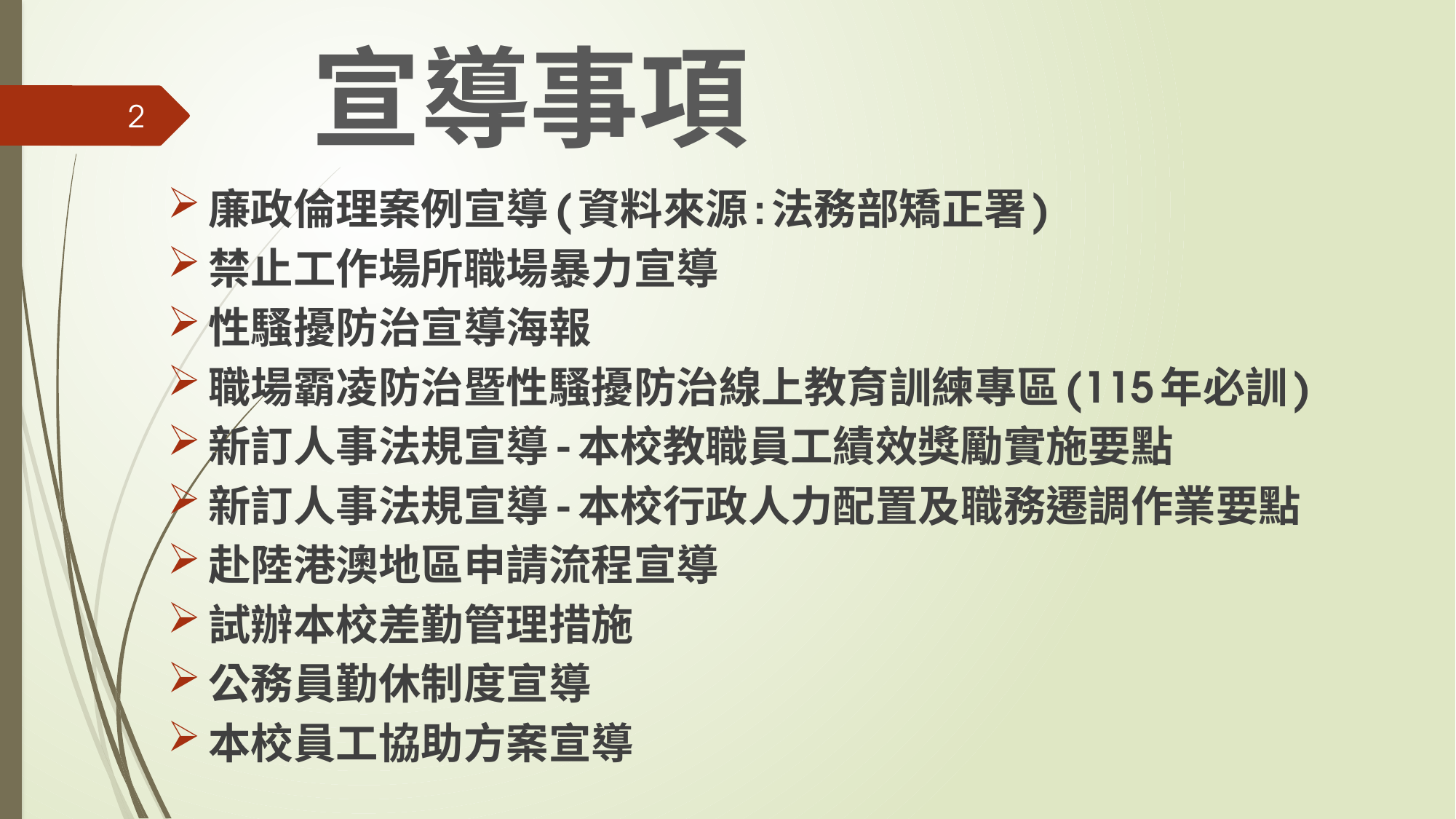

# 宣導事項
2
廉政倫理案例宣導(資料來源:法務部矯正署)
禁止工作場所職場暴力宣導
性騷擾防治宣導海報
職場霸凌防治暨性騷擾防治線上教育訓練專區(115年必訓)
新訂人事法規宣導-本校教職員工績效獎勵實施要點
新訂人事法規宣導-本校行政人力配置及職務遷調作業要點
赴陸港澳地區申請流程宣導
試辦本校差勤管理措施
公務員勤休制度宣導
本校員工協助方案宣導